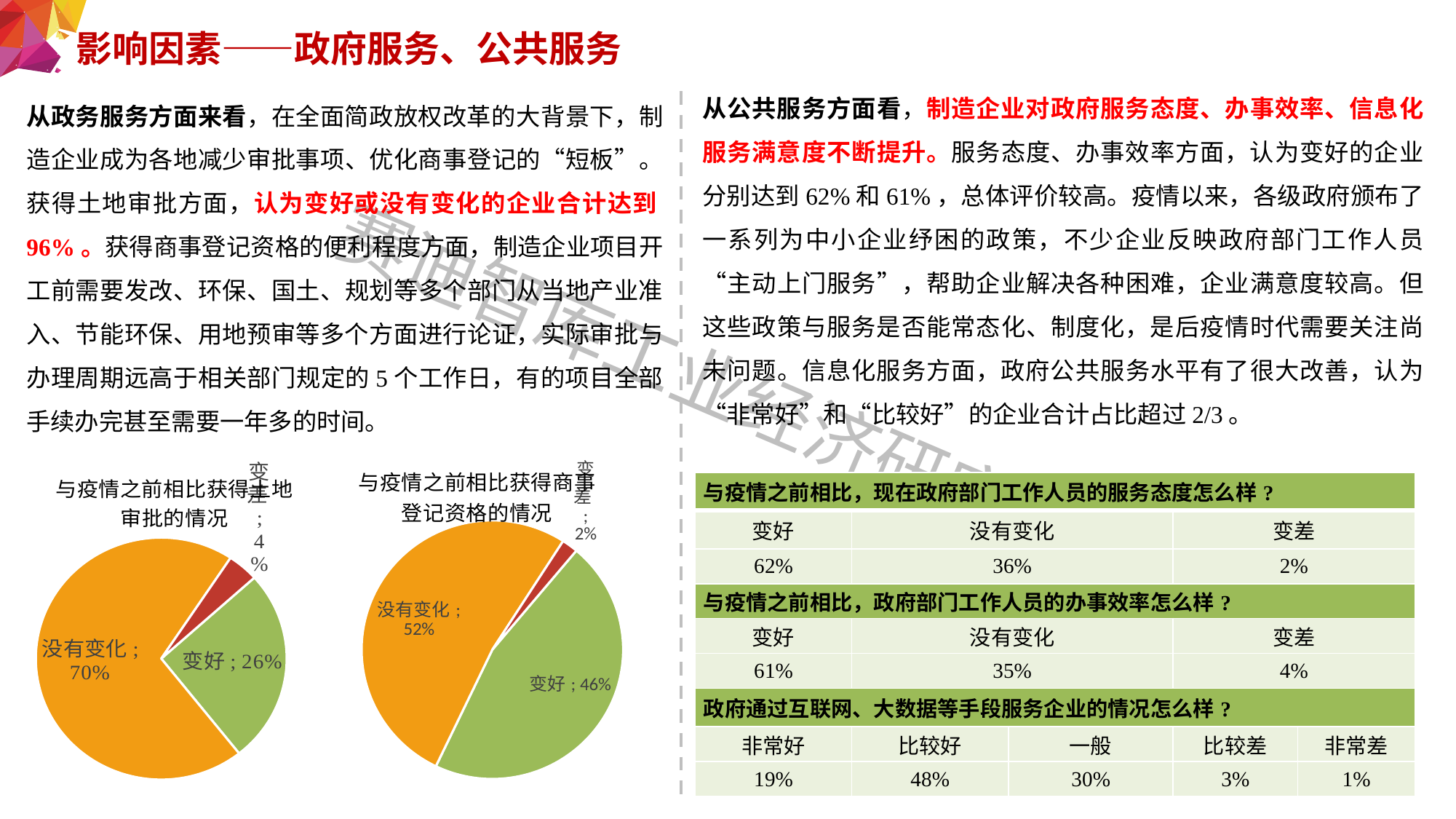

影响因素——政府服务、公共服务
从公共服务方面看，制造企业对政府服务态度、办事效率、信息化服务满意度不断提升。服务态度、办事效率方面，认为变好的企业分别达到62%和61%，总体评价较高。疫情以来，各级政府颁布了一系列为中小企业纾困的政策，不少企业反映政府部门工作人员“主动上门服务”，帮助企业解决各种困难，企业满意度较高。但这些政策与服务是否能常态化、制度化，是后疫情时代需要关注尚未问题。信息化服务方面，政府公共服务水平有了很大改善，认为“非常好”和“比较好”的企业合计占比超过2/3。
从政务服务方面来看，在全面简政放权改革的大背景下，制造企业成为各地减少审批事项、优化商事登记的“短板”。获得土地审批方面，认为变好或没有变化的企业合计达到96%。获得商事登记资格的便利程度方面，制造企业项目开工前需要发改、环保、国土、规划等多个部门从当地产业准入、节能环保、用地预审等多个方面进行论证，实际审批与办理周期远高于相关部门规定的5个工作日，有的项目全部手续办完甚至需要一年多的时间。

### Chart: 与疫情之前相比获得土地审批的情况

| Category |  |
|---|---|
| 变好 | 0.26 |
| 没有变化 | 0.7 |
| 变差 | 0.04 |

### Chart: 与疫情之前相比获得商事登记资格的情况

| Category |  |
|---|---|
| 变好 | 0.46 |
| 没有变化 | 0.52 |
| 变差 | 0.02 |
| 与疫情之前相比，现在政府部门工作人员的服务态度怎么样? |  |  |  |  |
| --- | --- | --- | --- | --- |
| 变好 | 没有变化 |  | 变差 |  |
| 62% | 36% |  | 2% |  |
| 与疫情之前相比，政府部门工作人员的办事效率怎么样? |  |  |  |  |
| 变好 | 没有变化 |  | 变差 |  |
| 61% | 35% |  | 4% |  |
| 政府通过互联网、大数据等手段服务企业的情况怎么样? |  |  |  |  |
| 非常好 | 比较好 | 一般 | 比较差 | 非常差 |
| 19% | 48% | 30% | 3% | 1% |